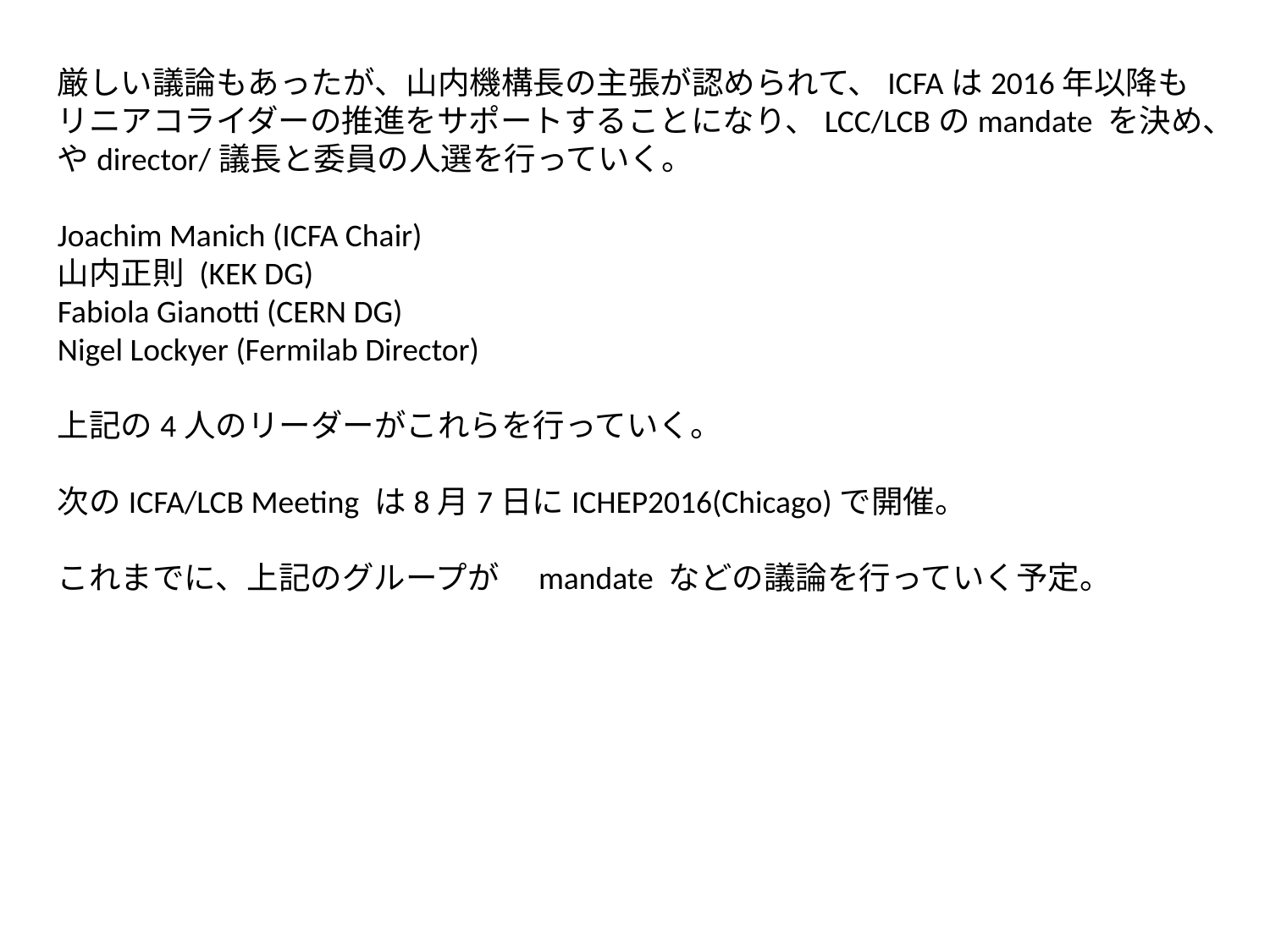

厳しい議論もあったが、山内機構長の主張が認められて、ICFAは2016年以降も
リニアコライダーの推進をサポートすることになり、LCC/LCBのmandate を決め、
やdirector/議長と委員の人選を行っていく。

Joachim Manich (ICFA Chair)
山内正則 (KEK DG)
Fabiola Gianotti (CERN DG)
Nigel Lockyer (Fermilab Director)

上記の4人のリーダーがこれらを行っていく。

次のICFA/LCB Meeting は8月7日にICHEP2016(Chicago)で開催。

これまでに、上記のグループが　mandate などの議論を行っていく予定。